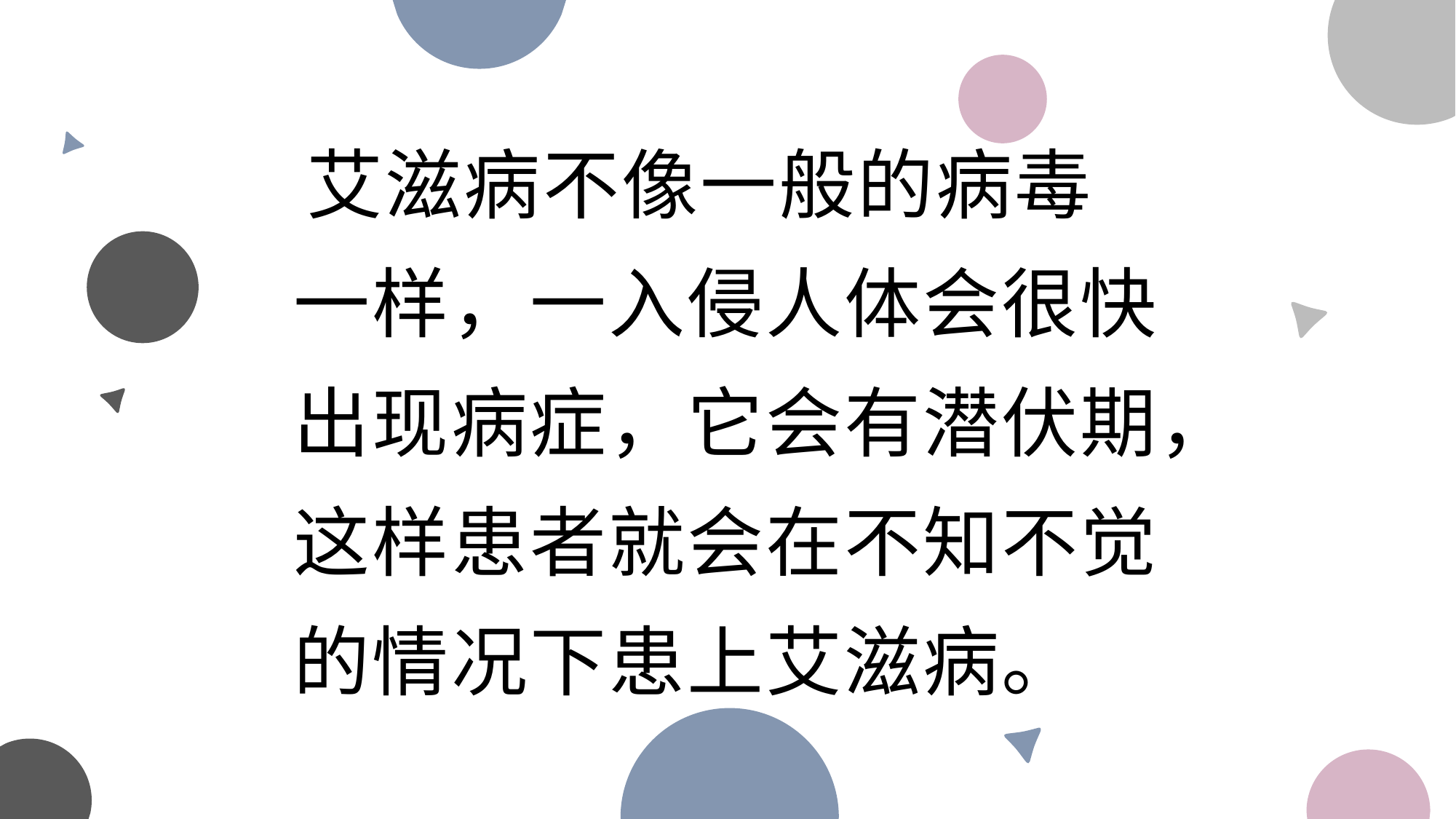

艾滋病不像一般的病毒一样，一入侵人体会很快出现病症，它会有潜伏期，这样患者就会在不知不觉的情况下患上艾滋病。